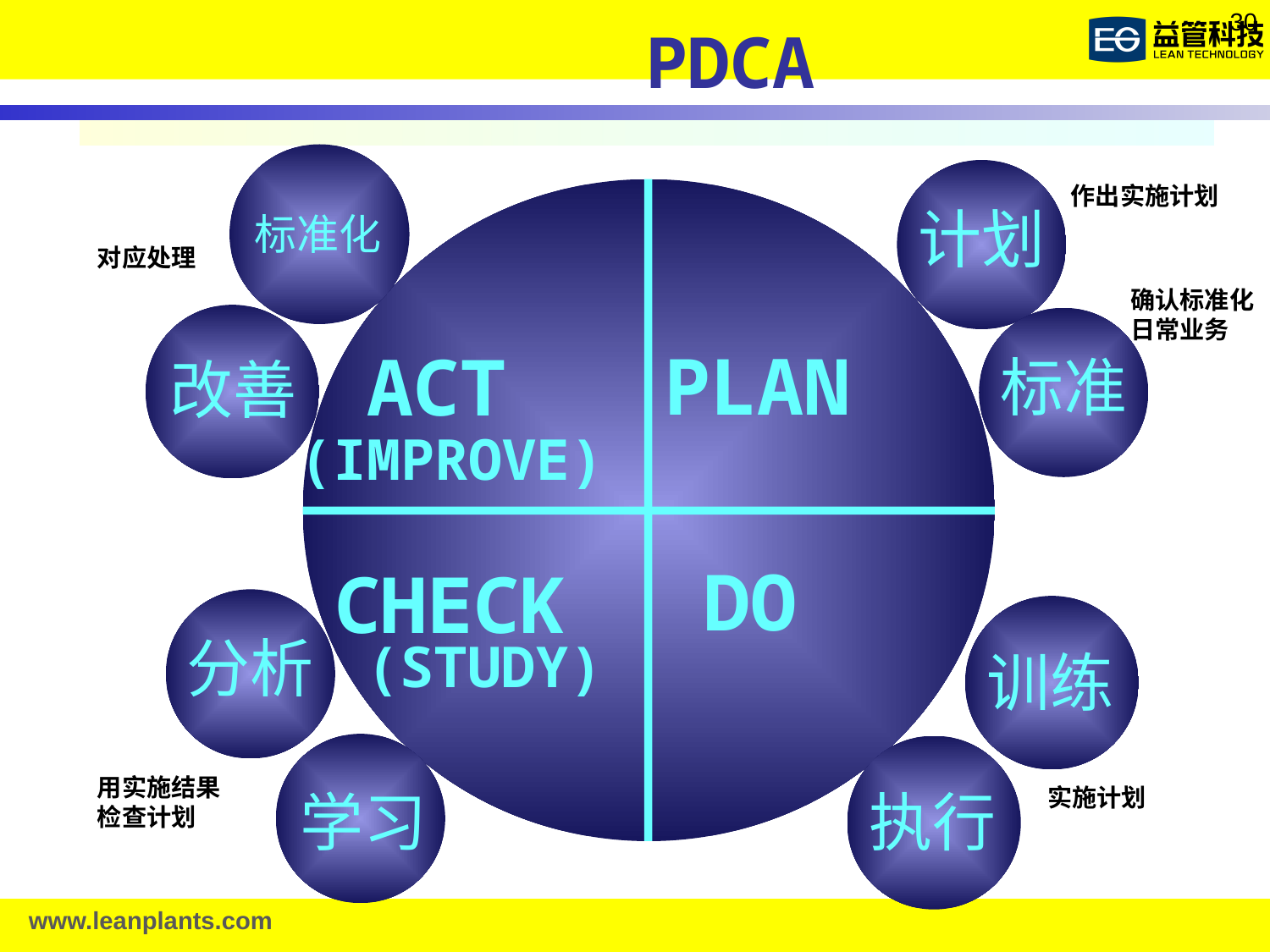

30
PDCA

标准化

计划
作出实施计划

对应处理
确认标准化日常业务

改善

标准
PLAN
ACT
(IMPROVE)

DO
CHECK
(STUDY)

分析

训练

学习

执行
用实施结果检查计划
实施计划